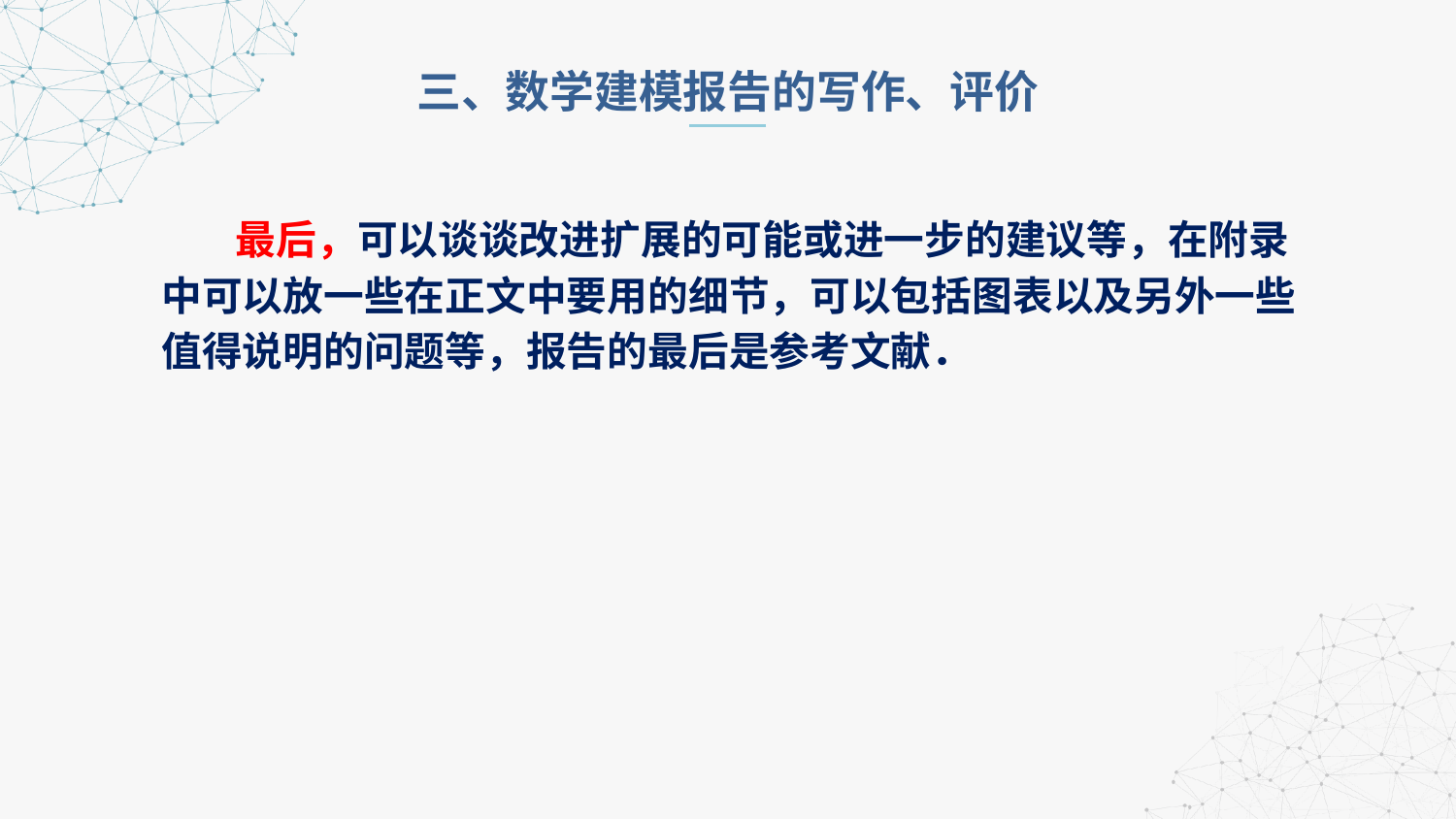

三、数学建模报告的写作、评价
       最后，可以谈谈改进扩展的可能或进一步的建议等，在附录中可以放一些在正文中要用的细节，可以包括图表以及另外一些值得说明的问题等，报告的最后是参考文献．